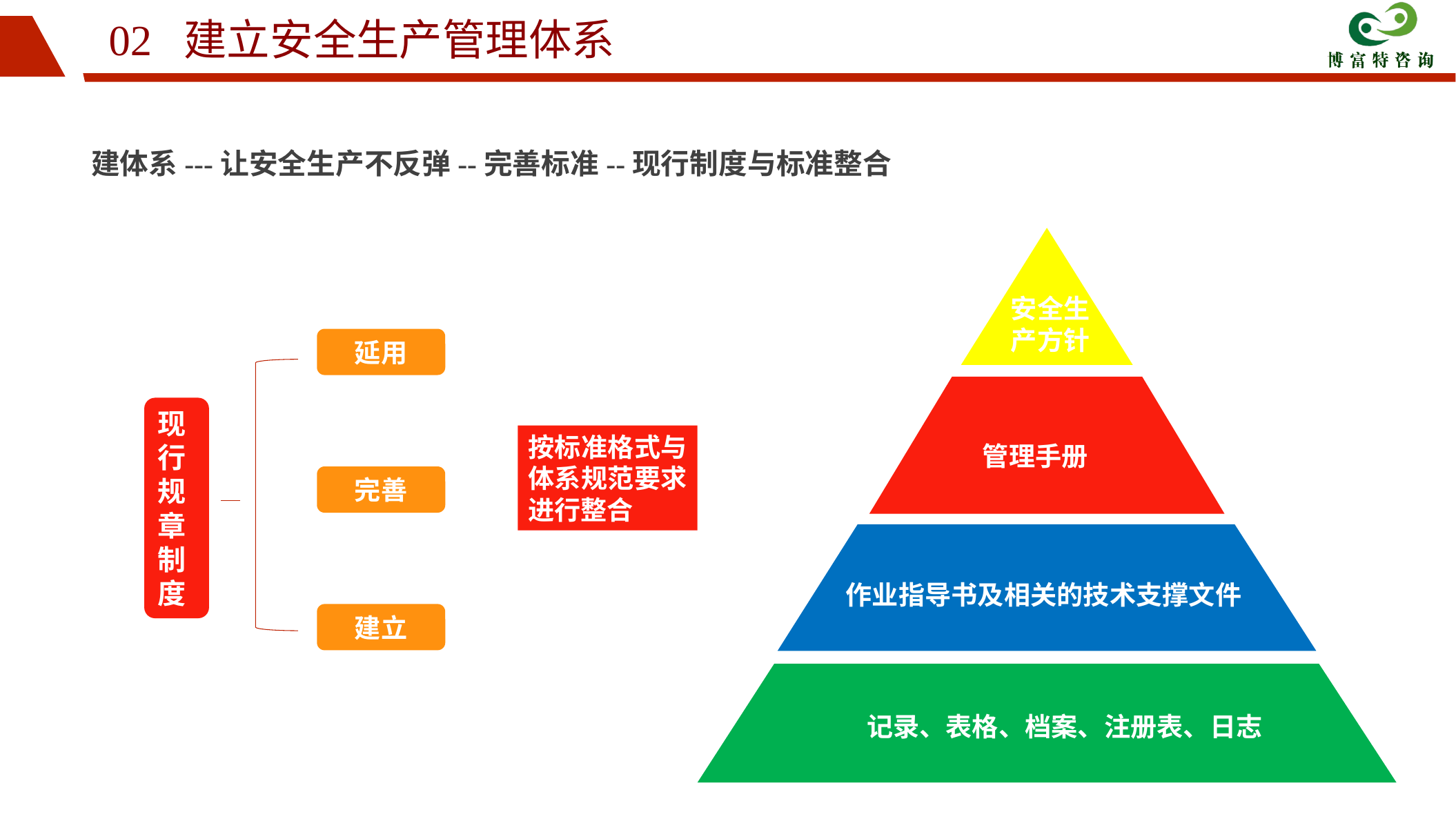

02  建立安全生产管理体系

建体系---让安全生产不反弹--完善标准--现行制度与标准整合

安全生产方针

管理手册

作业指导书及相关的技术支撑文件

记录、表格、档案、注册表、日志
延用

现行规章制度
按标准格式与体系规范要求进行整合
完善
建立